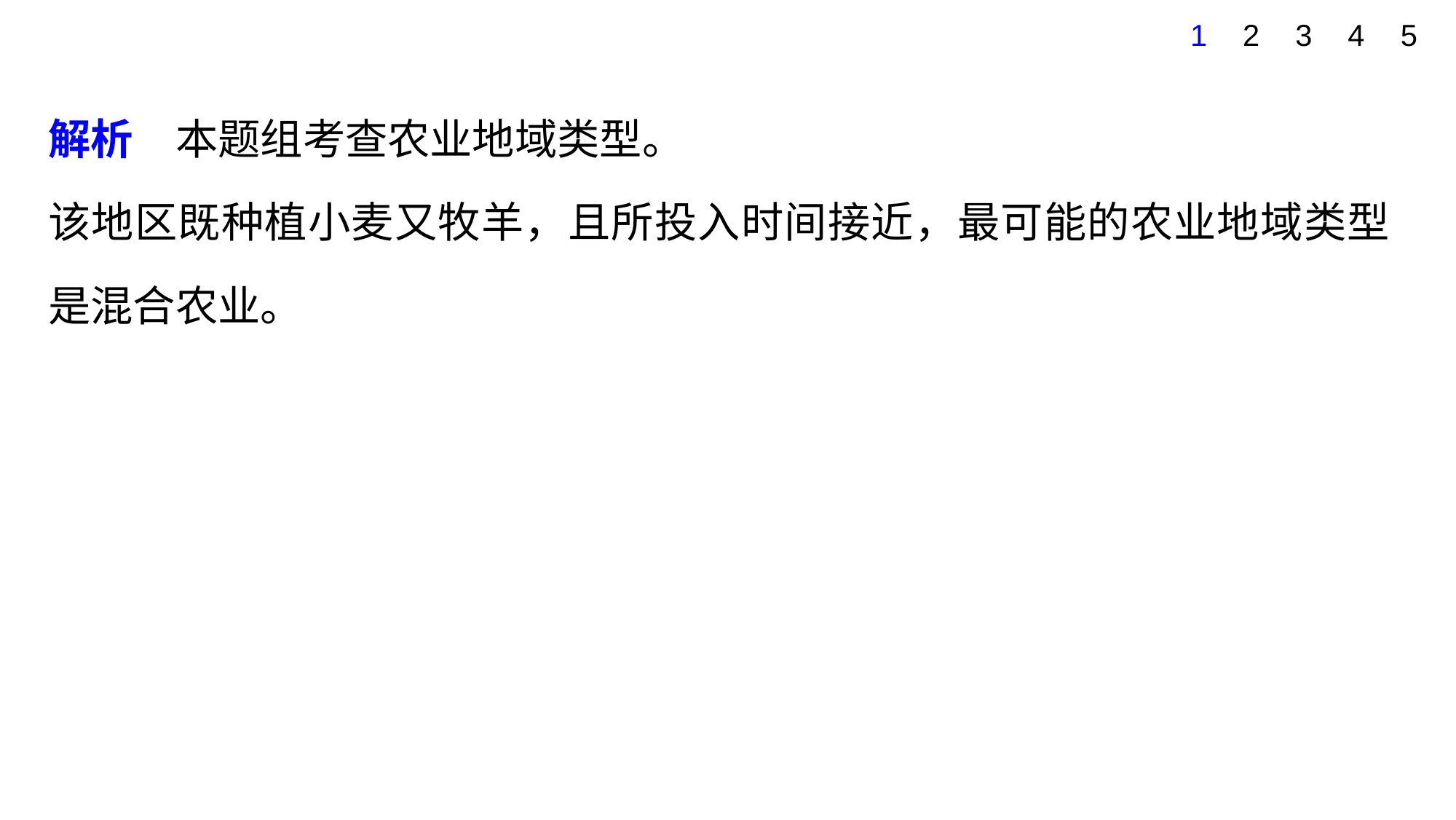

1
2
3
4
5
解析　本题组考查农业地域类型。
该地区既种植小麦又牧羊，且所投入时间接近，最可能的农业地域类型是混合农业。